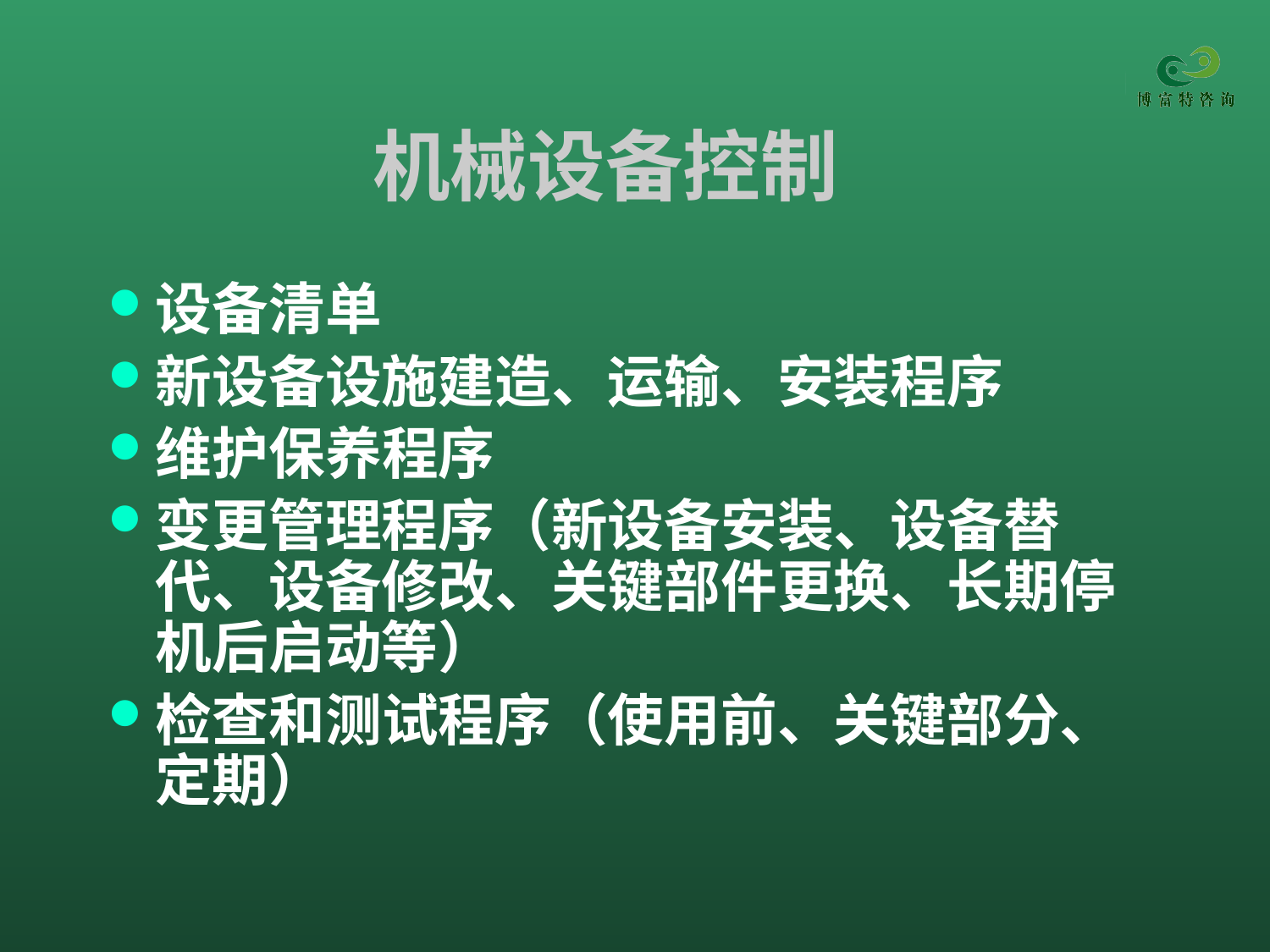

# 机械设备控制
设备清单
新设备设施建造、运输、安装程序
维护保养程序
变更管理程序（新设备安装、设备替代、设备修改、关键部件更换、长期停机后启动等）
检查和测试程序（使用前、关键部分、定期）